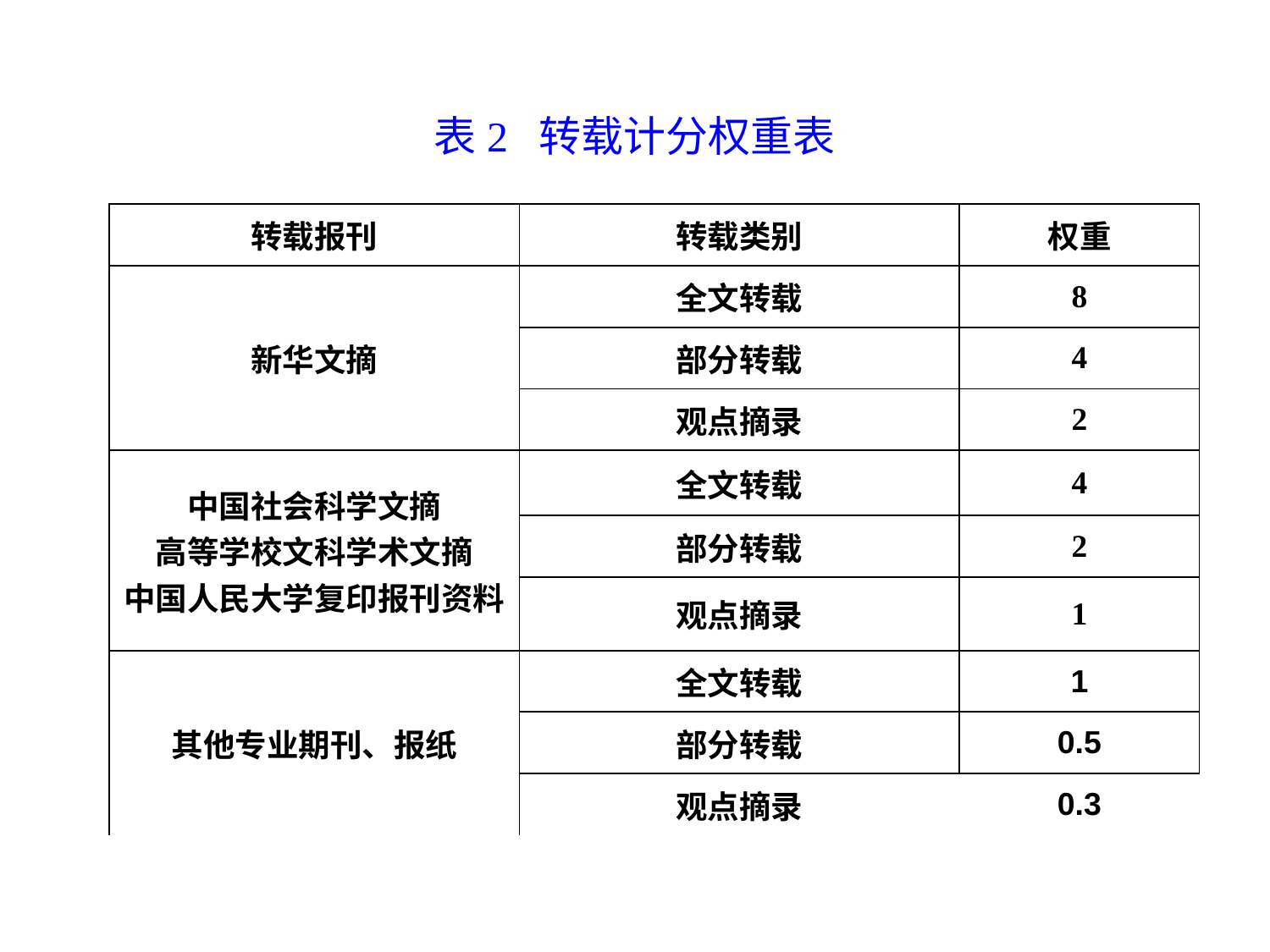

表2  转载计分权重表
| 转载报刊 | 转载类别 | 权重 |
| --- | --- | --- |
| 新华文摘 | 全文转载 | 8 |
|  | 部分转载 | 4 |
|  | 观点摘录 | 2 |
| 中国社会科学文摘 高等学校文科学术文摘 中国人民大学复印报刊资料 | 全文转载 | 4 |
|  | 部分转载 | 2 |
|  | 观点摘录 | 1 |
| 其他专业期刊、报纸 | 全文转载 | 1 |
|  | 部分转载 | 0.5 |
|  | 观点摘录 | 0.3 |